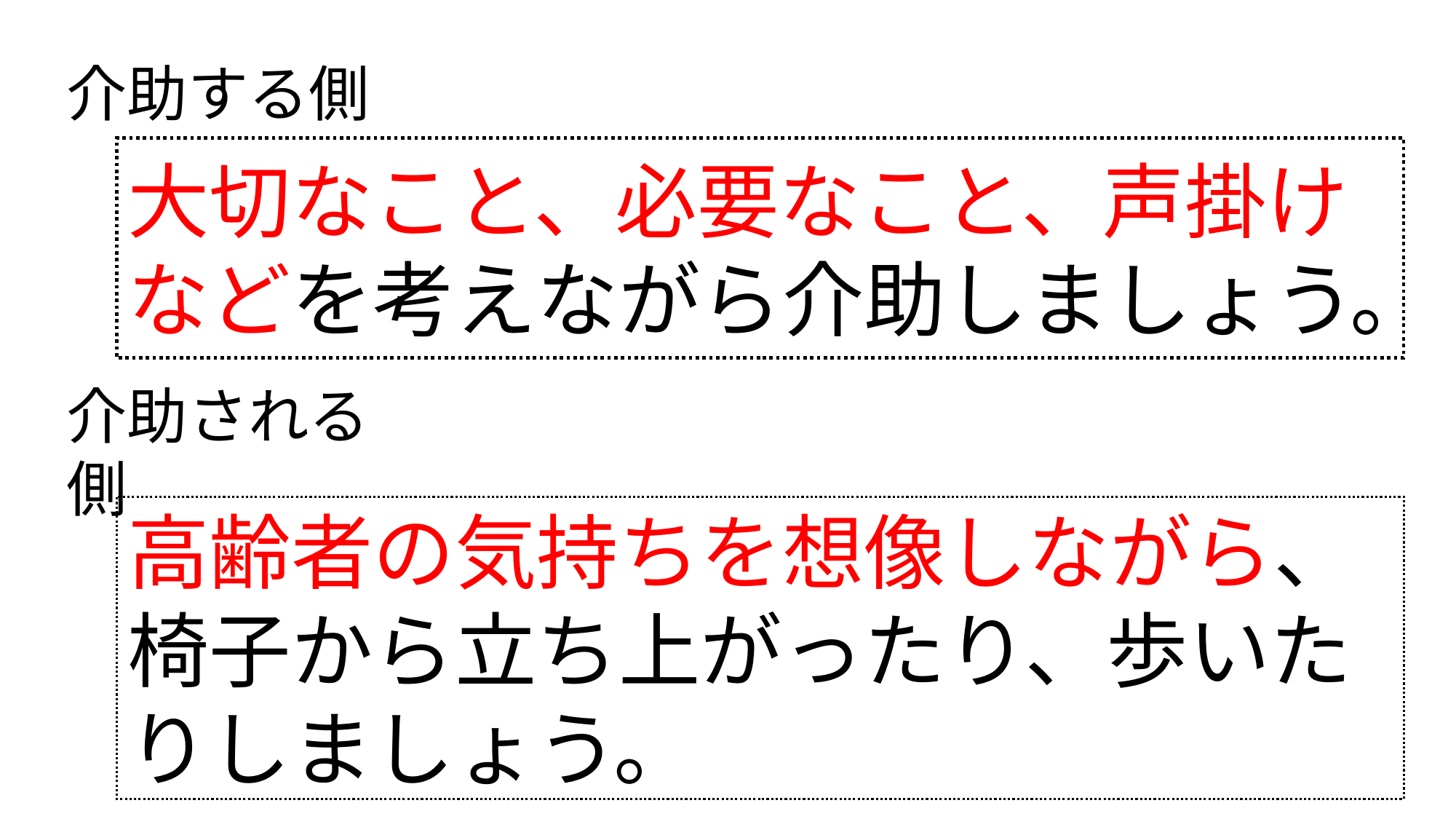

介助する側
大切なこと、必要なこと、声掛けなどを考えながら介助しましょう。
介助される側
高齢者の気持ちを想像しながら、椅子から立ち上がったり、歩いたりしましょう。